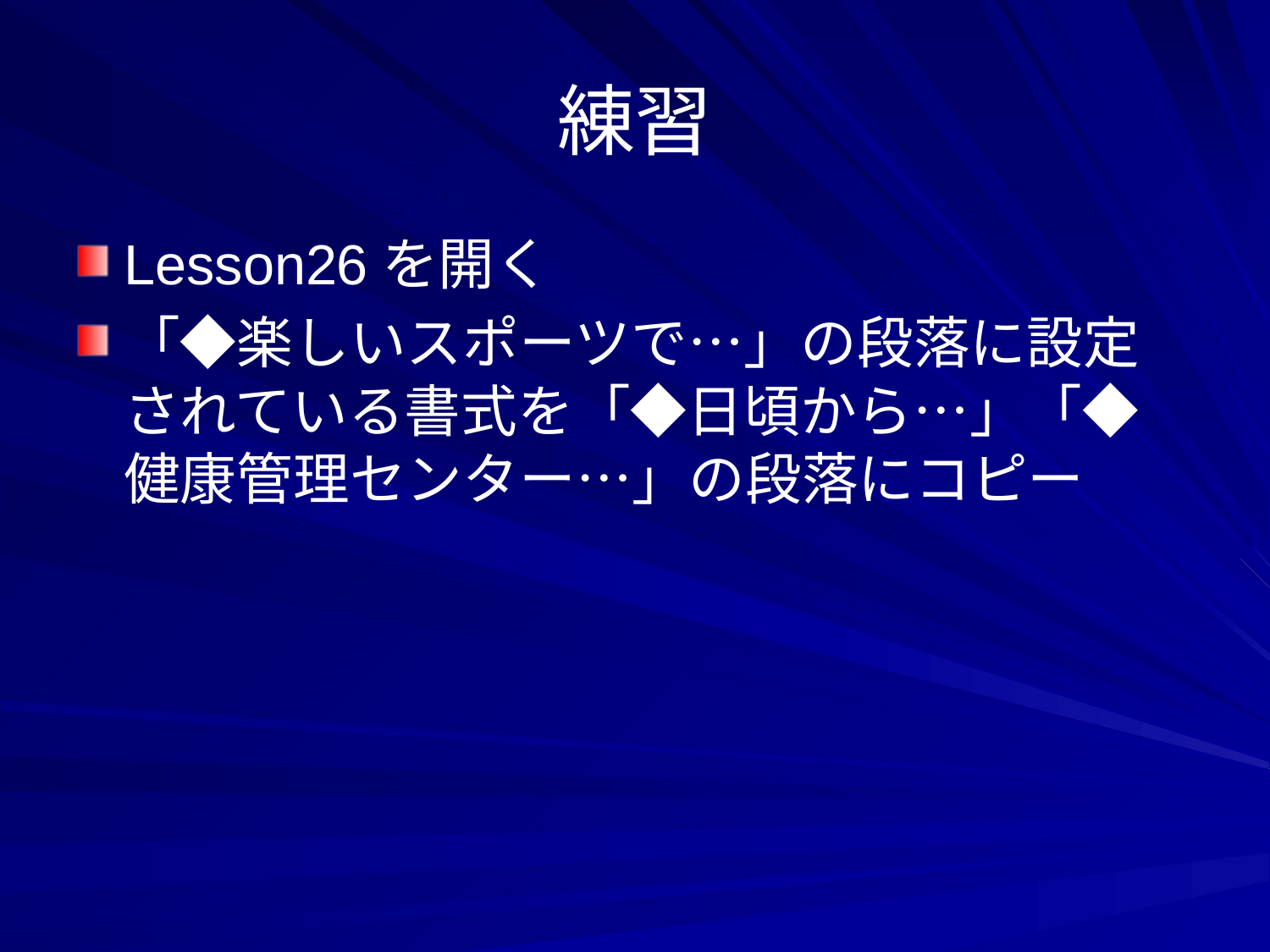

# 練習
Lesson26を開く
「◆楽しいスポーツで…」の段落に設定されている書式を「◆日頃から…」「◆健康管理センター…」の段落にコピー